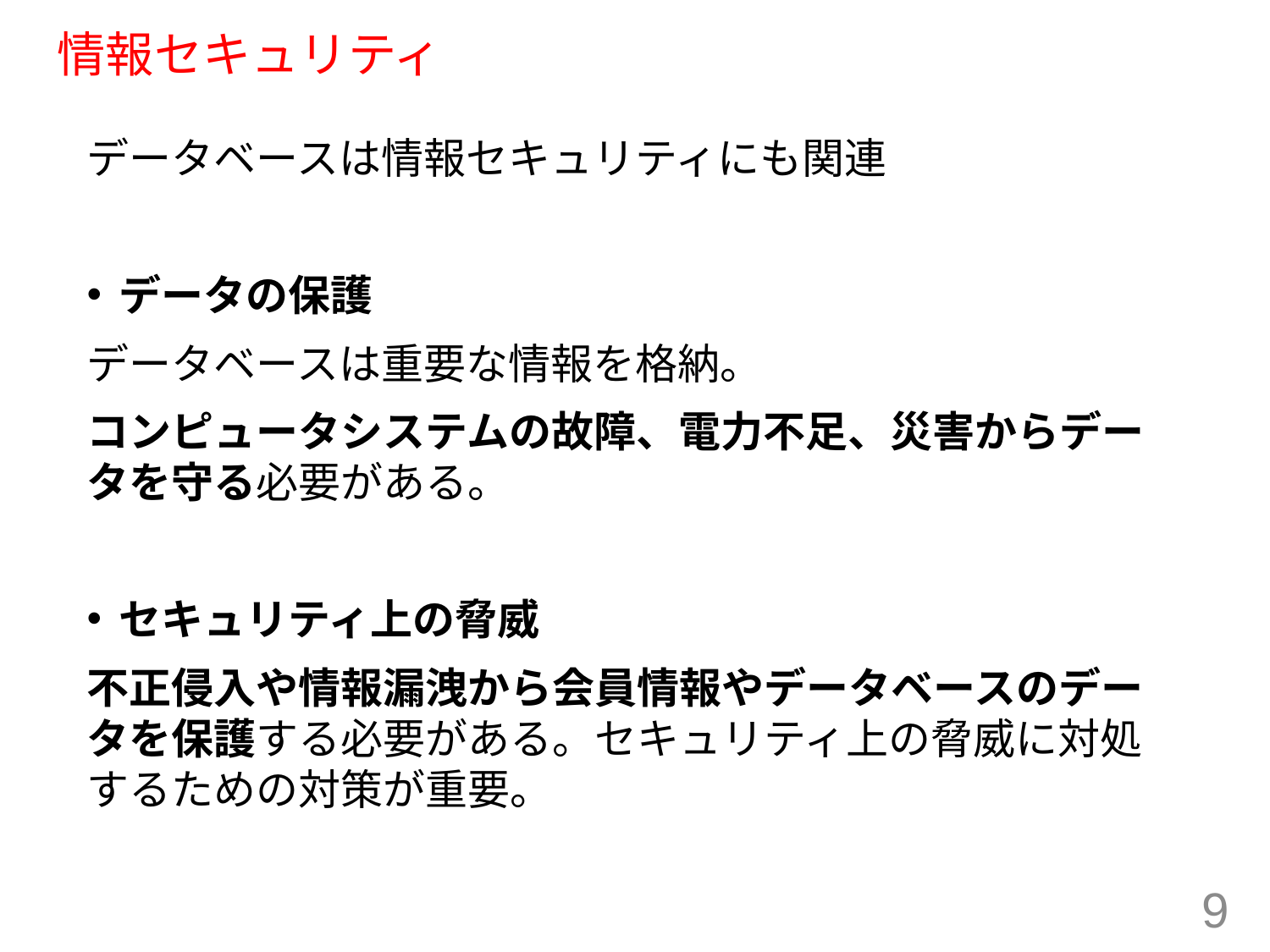

# 情報セキュリティ
データベースは情報セキュリティにも関連

データの保護
データベースは重要な情報を格納。
コンピュータシステムの故障、電力不足、災害からデータを守る必要がある。

セキュリティ上の脅威
不正侵入や情報漏洩から会員情報やデータベースのデータを保護する必要がある。セキュリティ上の脅威に対処するための対策が重要。
9